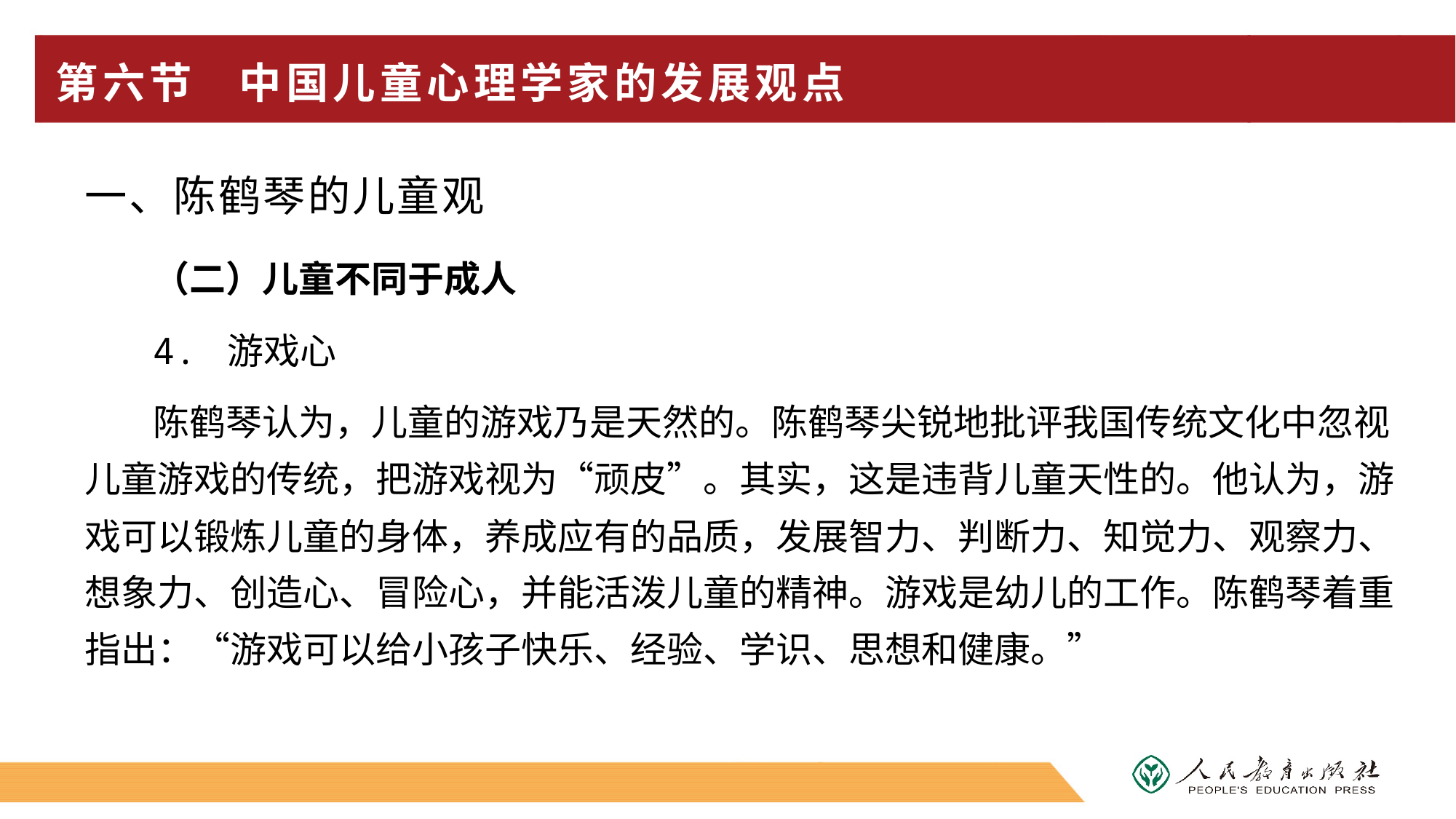

# 第六节   中国儿童心理学家的发展观点
一、陈鹤琴的儿童观
（二）儿童不同于成人
4. 游戏心
陈鹤琴认为，儿童的游戏乃是天然的。陈鹤琴尖锐地批评我国传统文化中忽视儿童游戏的传统，把游戏视为“顽皮”。其实，这是违背儿童天性的。他认为，游戏可以锻炼儿童的身体，养成应有的品质，发展智力、判断力、知觉力、观察力、想象力、创造心、冒险心，并能活泼儿童的精神。游戏是幼儿的工作。陈鹤琴着重指出：“游戏可以给小孩子快乐、经验、学识、思想和健康。”